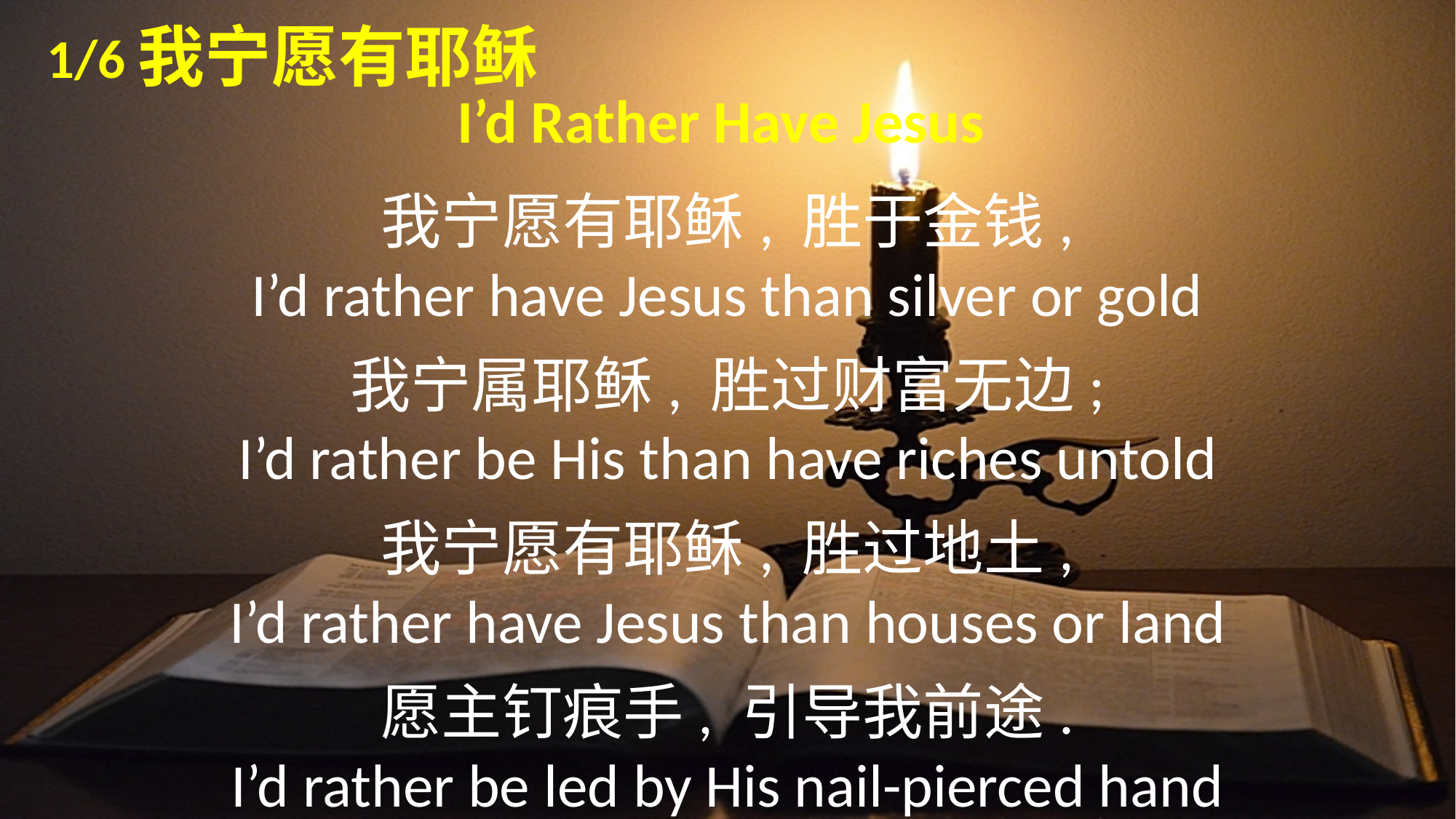

我宁愿有耶稣
I’d Rather Have Jesus
我宁愿有耶稣, 胜于金钱,
I’d rather have Jesus than silver or gold
我宁属耶稣, 胜过财富无边;
I’d rather be His than have riches untold
我宁愿有耶稣, 胜过地土,
I’d rather have Jesus than houses or land
愿主钉痕手, 引导我前途.
I’d rather be led by His nail-pierced hand
1/6